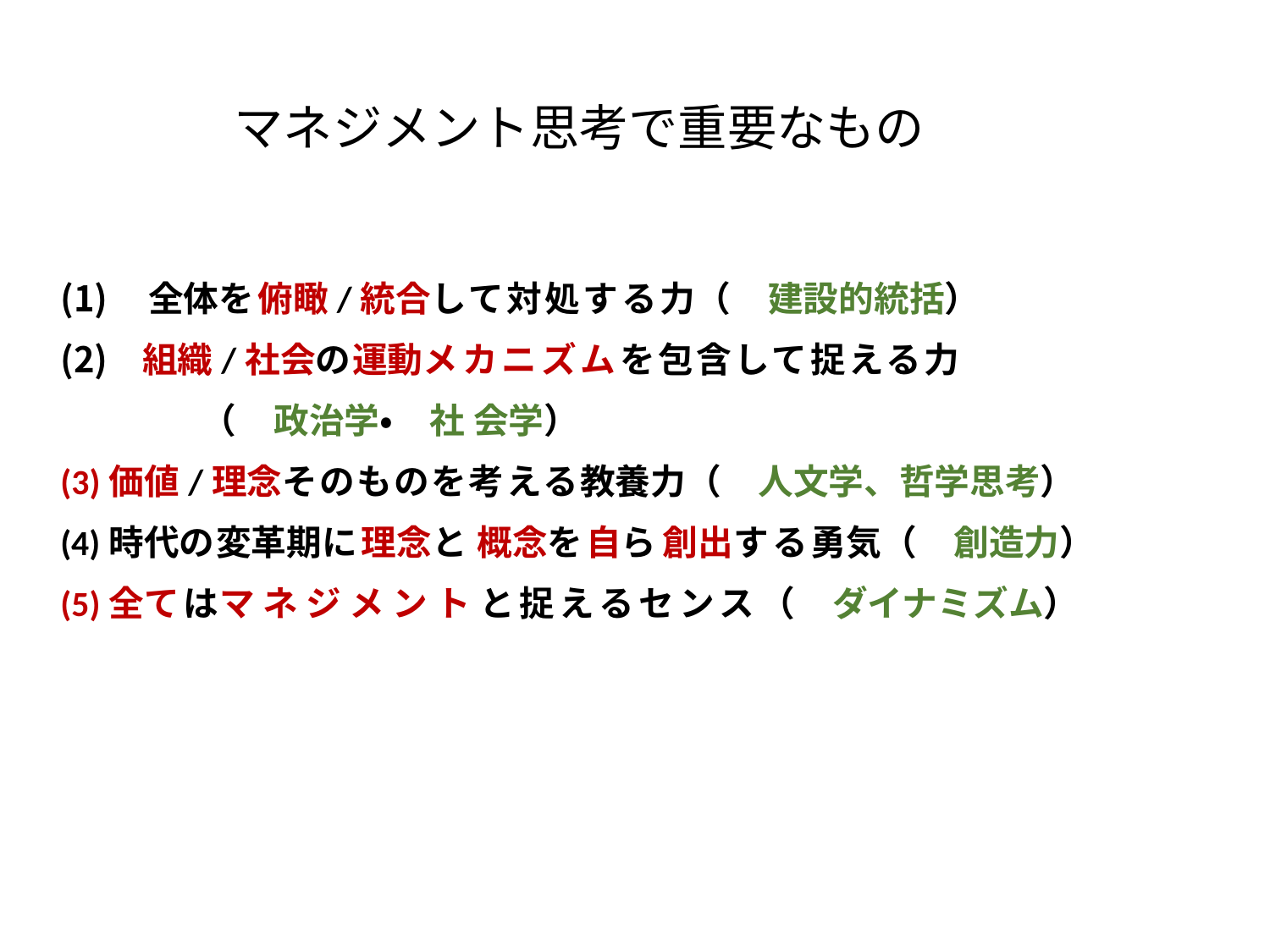

マネジメント思考で重要なもの

全体を俯瞰/統合して対処する力（建設的統括）
組織/社会の運動メカニズムを包含して捉える力
　　　　（政治学・社 会学）
(3)価値/理念そのものを考える教養力（人文学、哲学思考）
(4)時代の変革期に理念と概念を自ら創出する勇気（創造力）
(5)全てはマネジメントと捉えるセンス（ダイナミズム）